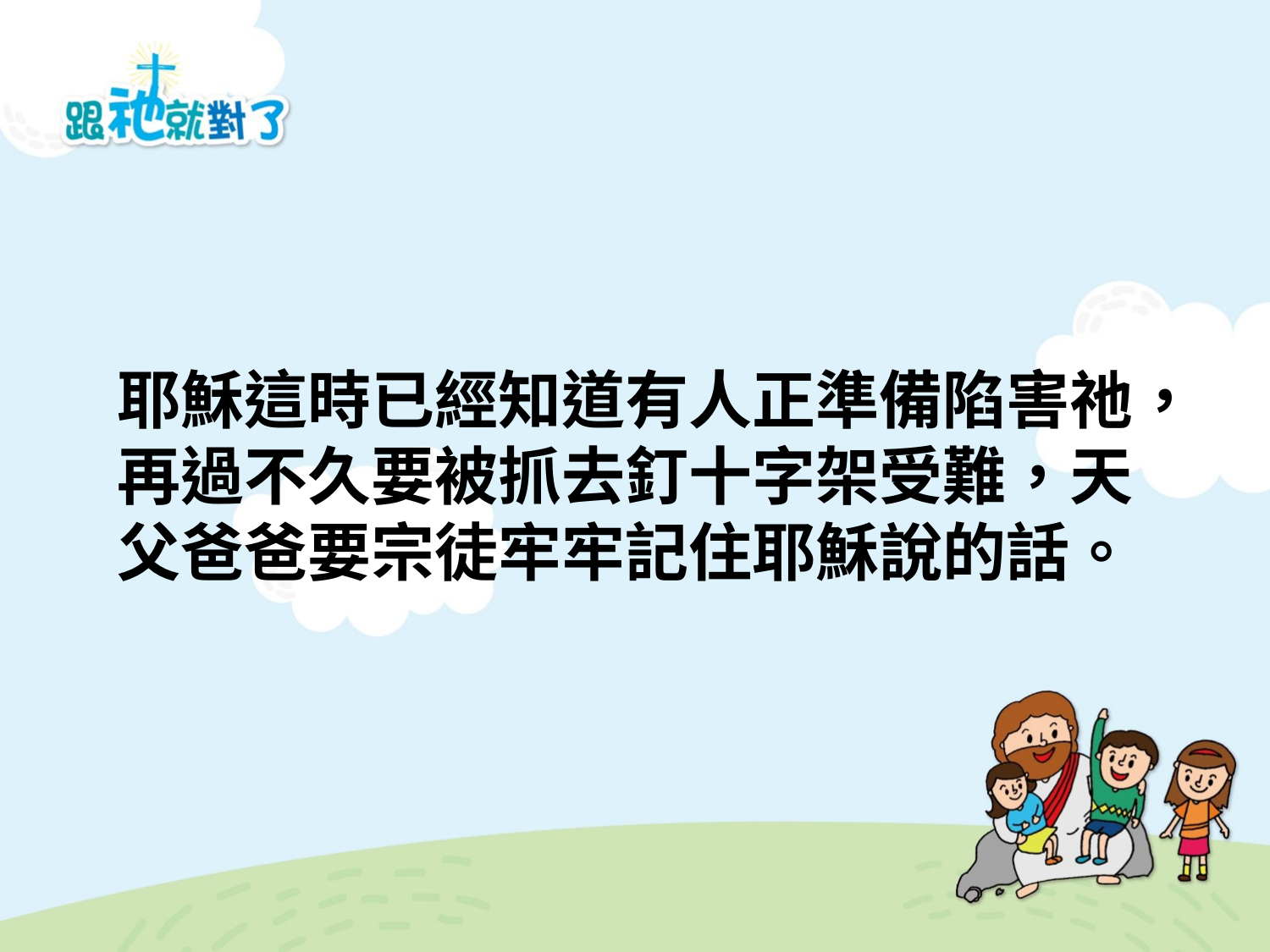

耶穌這時已經知道有人正準備陷害祂，再過不久要被抓去釘十字架受難，天父爸爸要宗徒牢牢記住耶穌說的話。